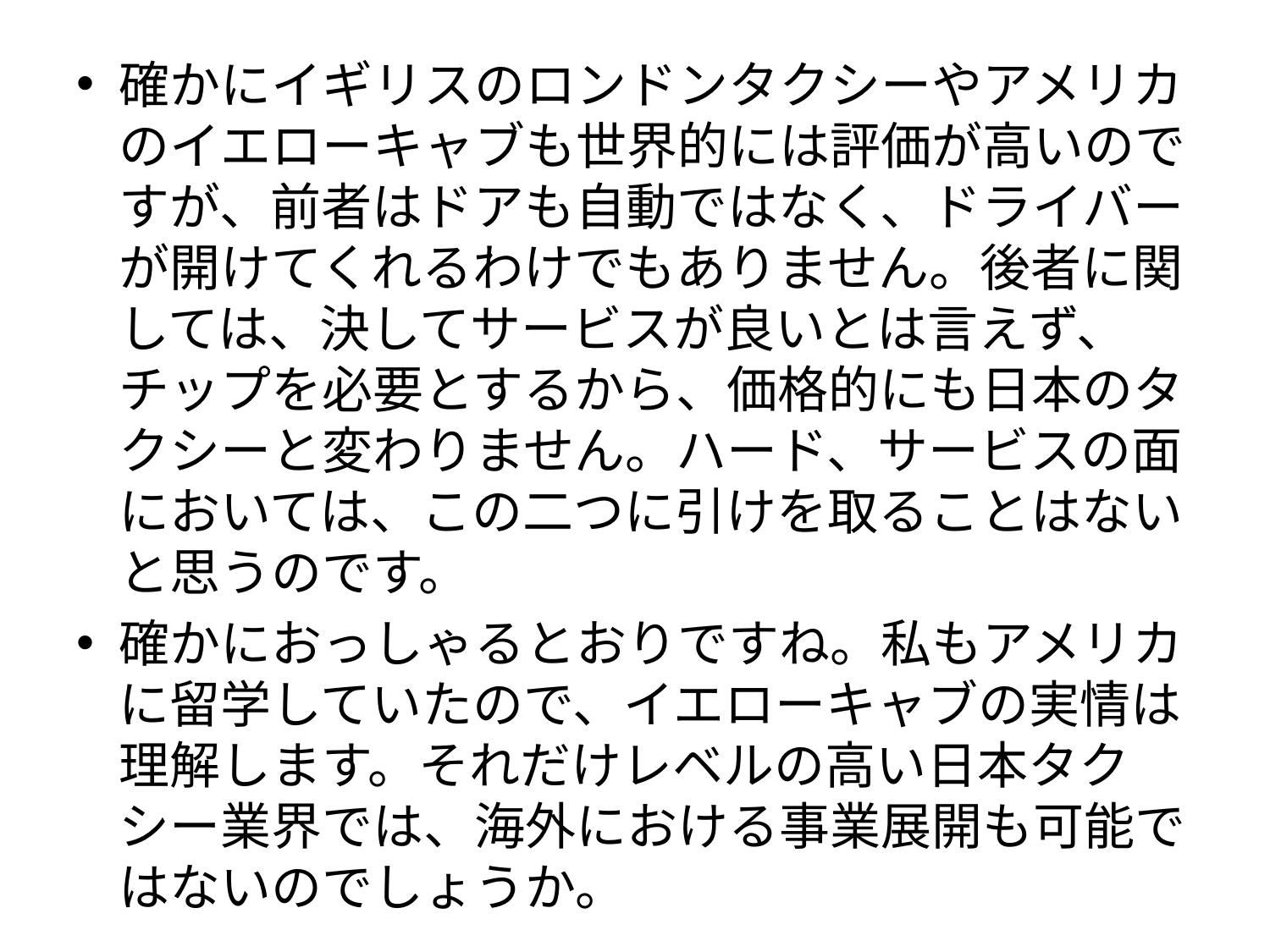

確かにイギリスのロンドンタクシーやアメリカのイエローキャブも世界的には評価が高いのですが、前者はドアも自動ではなく、ドライバーが開けてくれるわけでもありません。後者に関しては、決してサービスが良いとは言えず、チップを必要とするから、価格的にも日本のタクシーと変わりません。ハード、サービスの面においては、この二つに引けを取ることはないと思うのです。
確かにおっしゃるとおりですね。私もアメリカに留学していたので、イエローキャブの実情は理解します。それだけレベルの高い日本タクシー業界では、海外における事業展開も可能ではないのでしょうか。